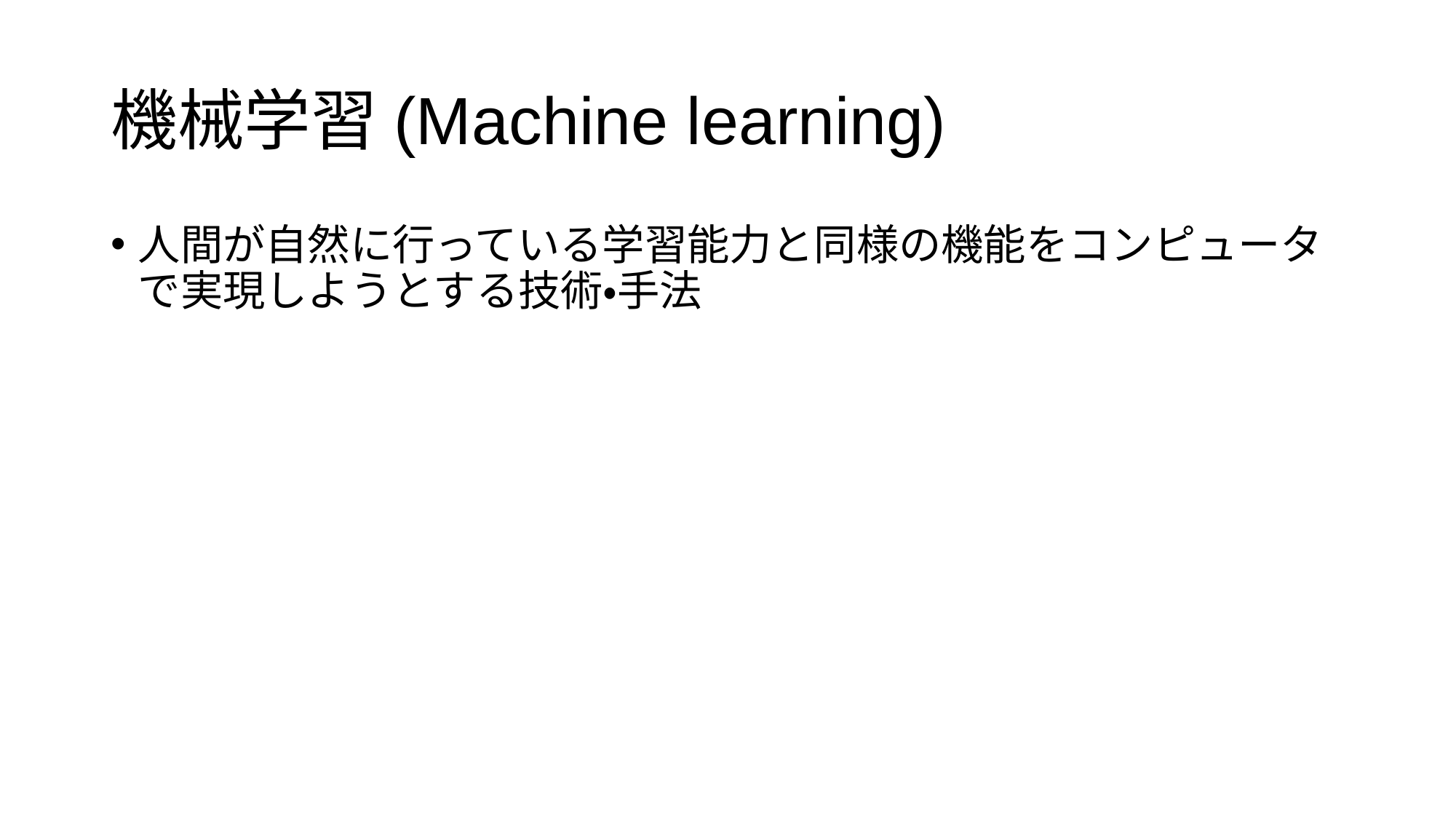

# 機械学習(Machine learning)
人間が自然に行っている学習能力と同様の機能をコンピュータで実現しようとする技術・手法